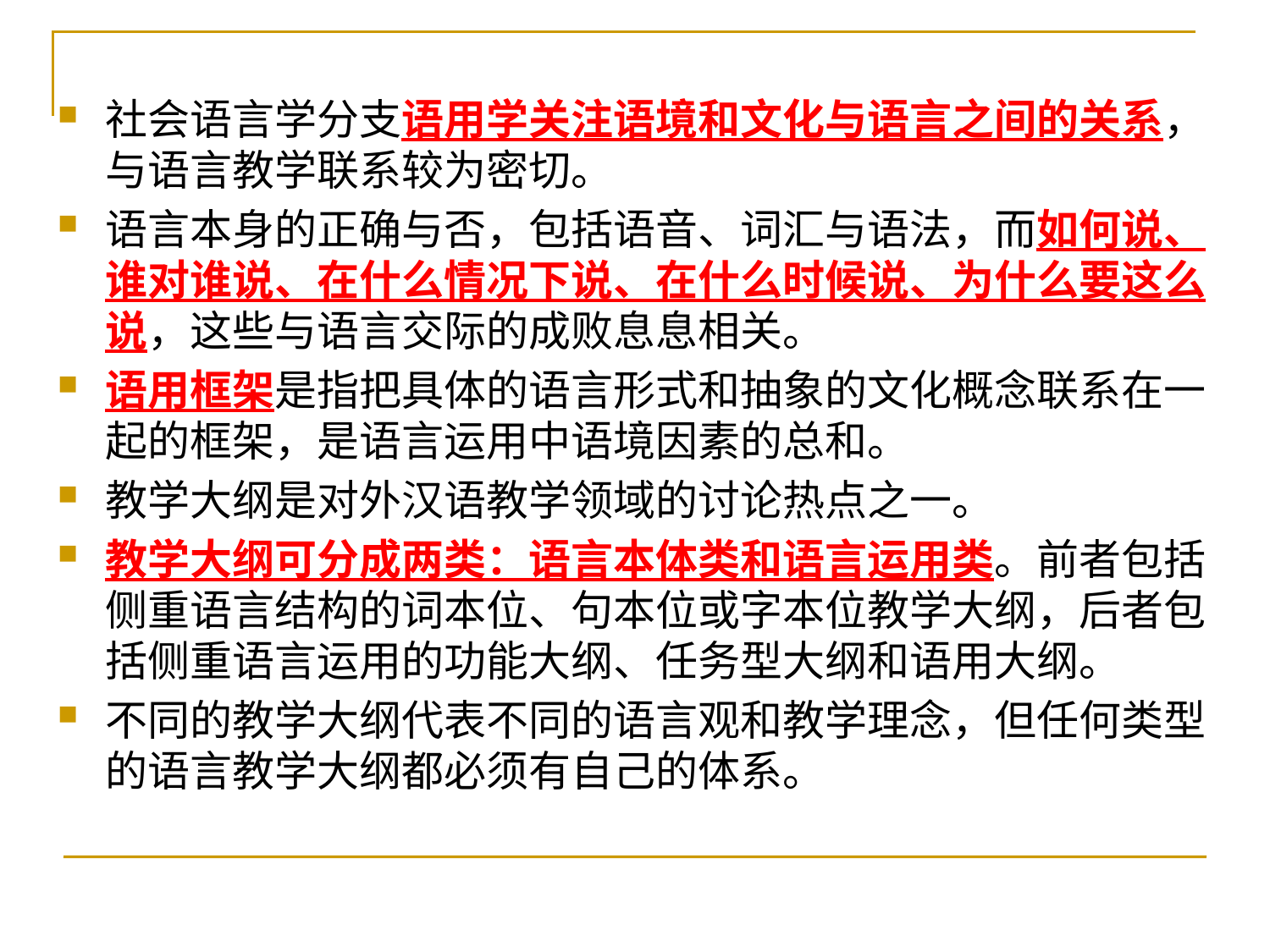

社会语言学分支语用学关注语境和文化与语言之间的关系，与语言教学联系较为密切。
语言本身的正确与否，包括语音、词汇与语法，而如何说、谁对谁说、在什么情况下说、在什么时候说、为什么要这么说，这些与语言交际的成败息息相关。
语用框架是指把具体的语言形式和抽象的文化概念联系在一起的框架，是语言运用中语境因素的总和。
教学大纲是对外汉语教学领域的讨论热点之一。
教学大纲可分成两类：语言本体类和语言运用类。前者包括侧重语言结构的词本位、句本位或字本位教学大纲，后者包括侧重语言运用的功能大纲、任务型大纲和语用大纲。
不同的教学大纲代表不同的语言观和教学理念，但任何类型的语言教学大纲都必须有自己的体系。